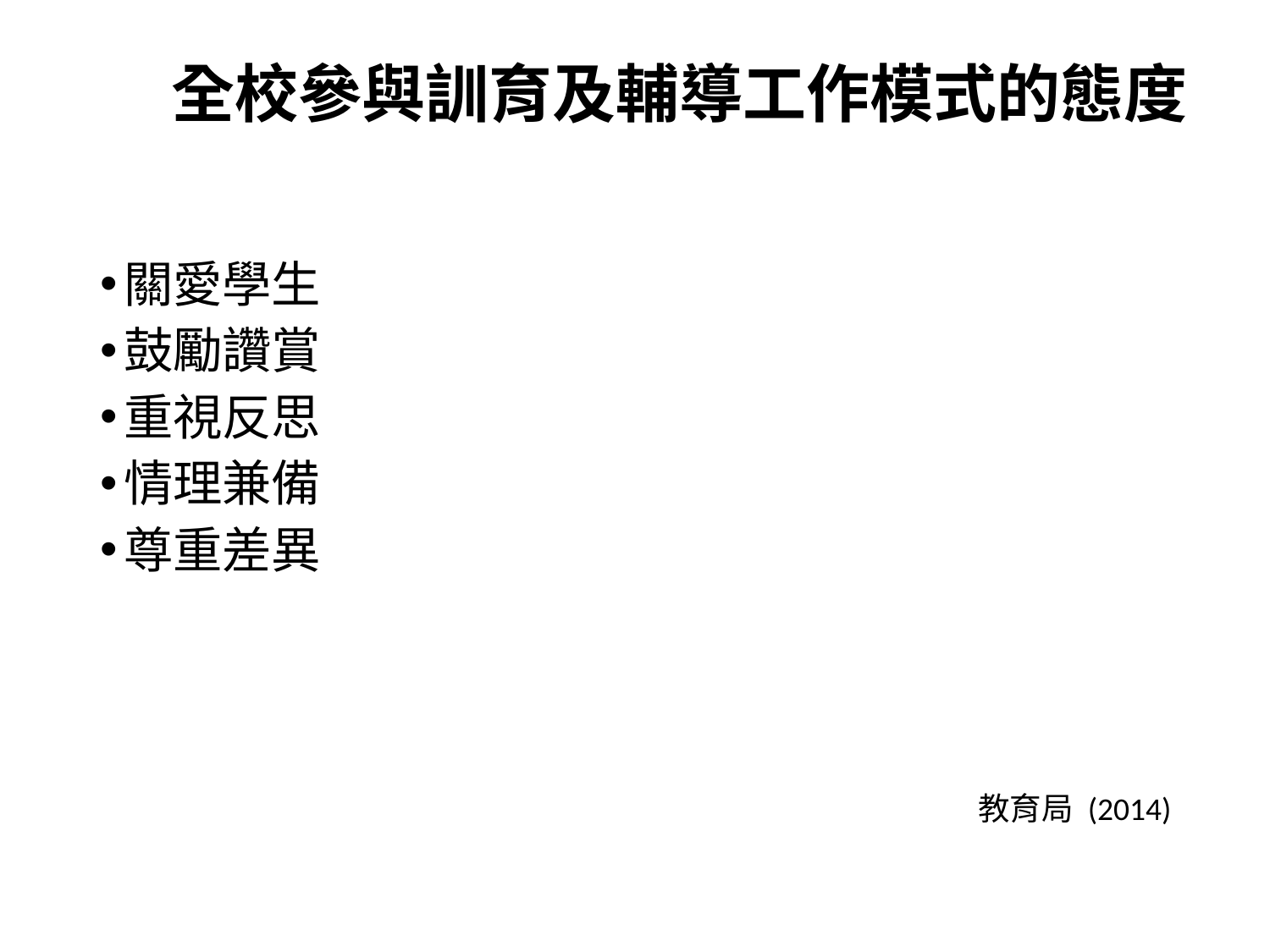

# 全校參與訓育及輔導工作模式的態度
關愛學生
鼓勵讚賞
重視反思
情理兼備
尊重差異

教育局 (2014)